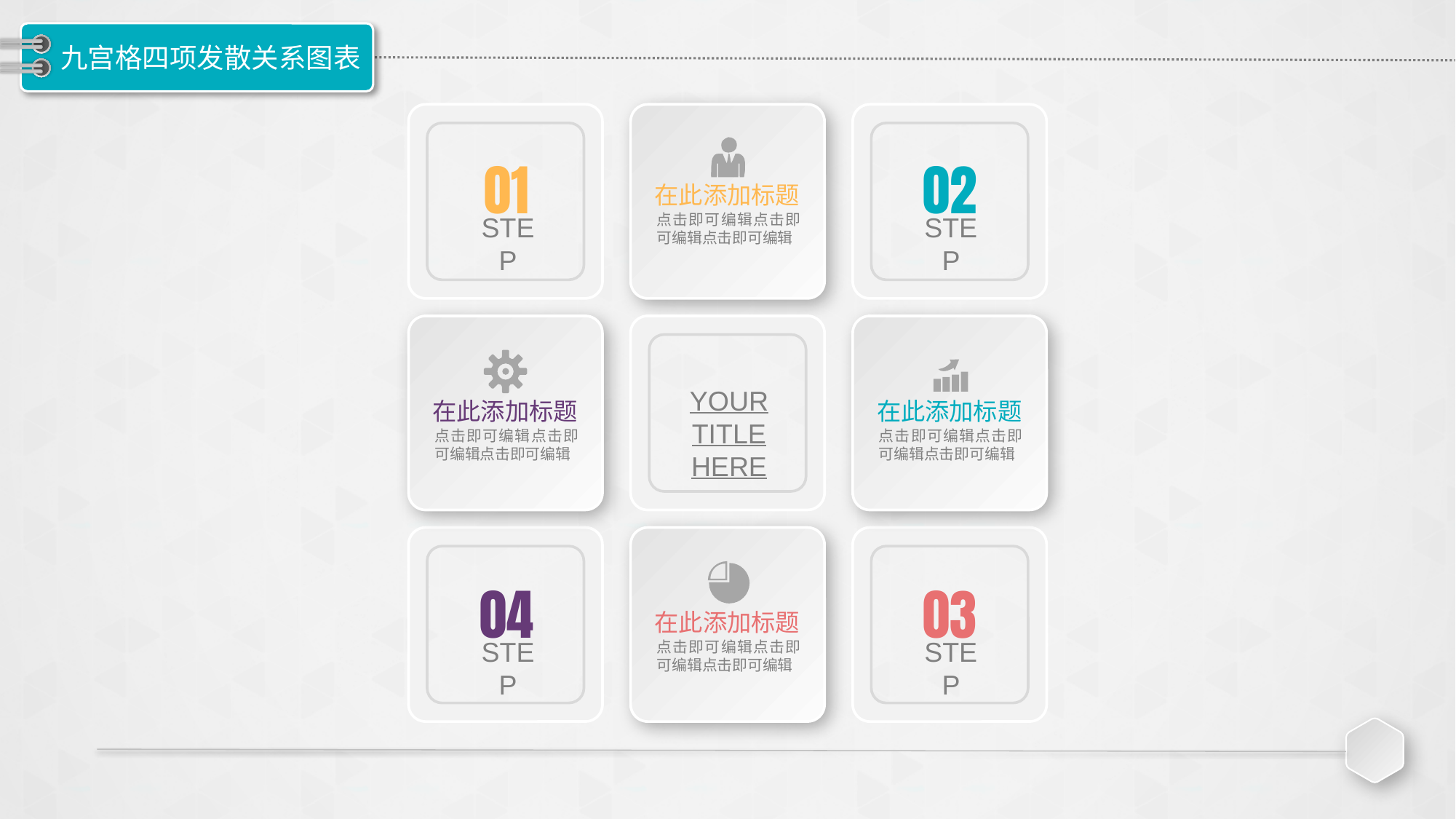

# 九宫格四项发散关系图表

01
STEP
02
STEP
在此添加标题
点击即可编辑点击即可编辑点击即可编辑

YOUR TITLE HERE
在此添加标题
点击即可编辑点击即可编辑点击即可编辑
在此添加标题
点击即可编辑点击即可编辑点击即可编辑

04
STEP
03
STEP
在此添加标题
点击即可编辑点击即可编辑点击即可编辑
149